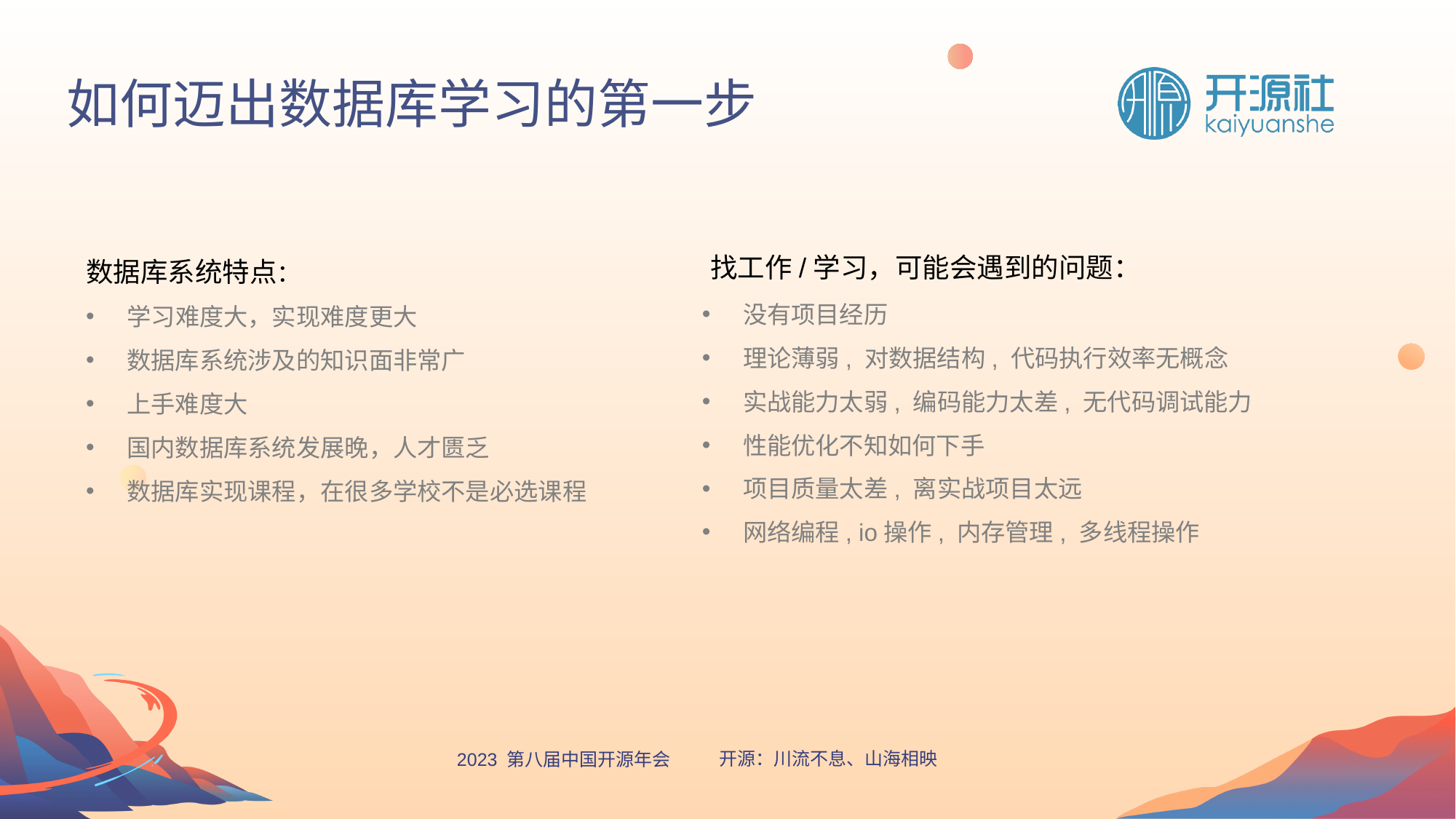

如何迈出数据库学习的第一步
找工作/学习，可能会遇到的问题：
数据库系统特点：
学习难度大，实现难度更大
数据库系统涉及的知识面非常广
上手难度大
国内数据库系统发展晚，人才匮乏
数据库实现课程，在很多学校不是必选课程
没有项目经历
理论薄弱, 对数据结构, 代码执行效率无概念
实战能力太弱, 编码能力太差, 无代码调试能力
性能优化不知如何下手
项目质量太差, 离实战项目太远
网络编程, io操作, 内存管理, 多线程操作